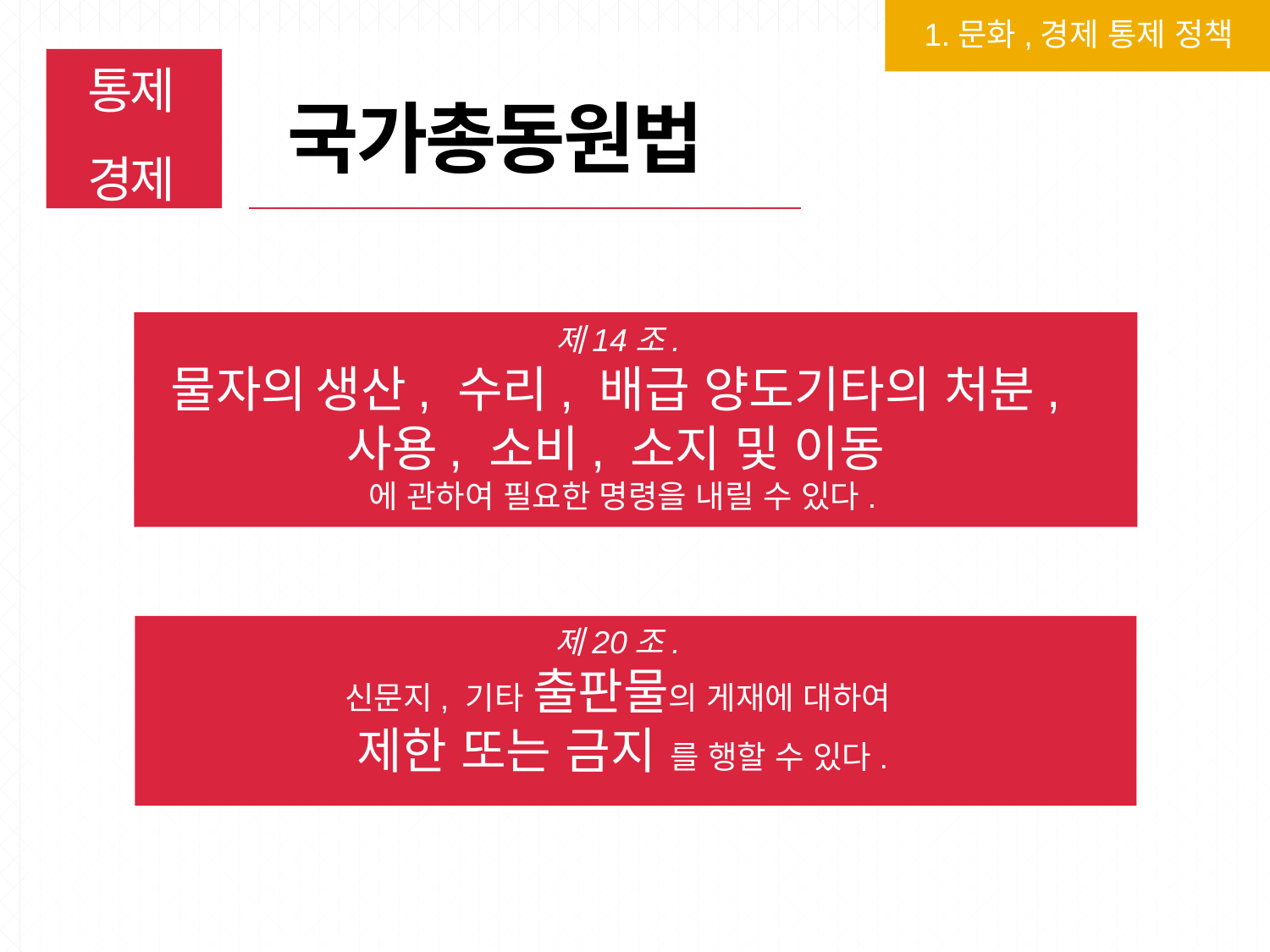

1.문화,경제 통제 정책

통제
경제

국가총동원법

제14조.
물자의 생산, 수리, 배급 양도기타의 처분,
사용, 소비, 소지 및 이동
에 관하여 필요한 명령을 내릴 수 있다.

제20조.
신문지, 기타 출판물의 게재에 대하여
제한 또는 금지 를 행할 수 있다.